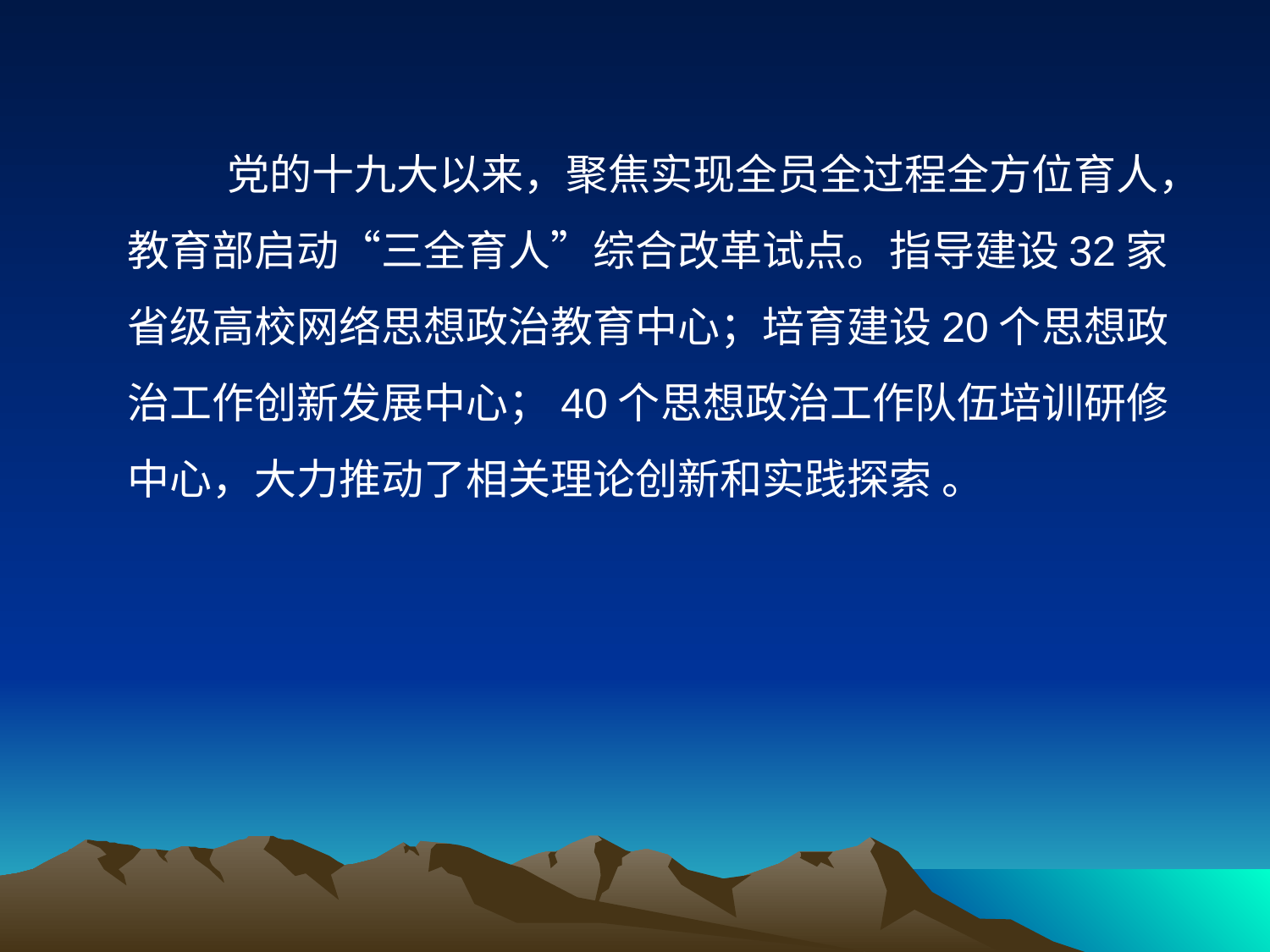

党的十九大以来，聚焦实现全员全过程全方位育人，教育部启动“三全育人”综合改革试点。指导建设32家省级高校网络思想政治教育中心；培育建设20个思想政治工作创新发展中心；40个思想政治工作队伍培训研修中心，大力推动了相关理论创新和实践探索 。